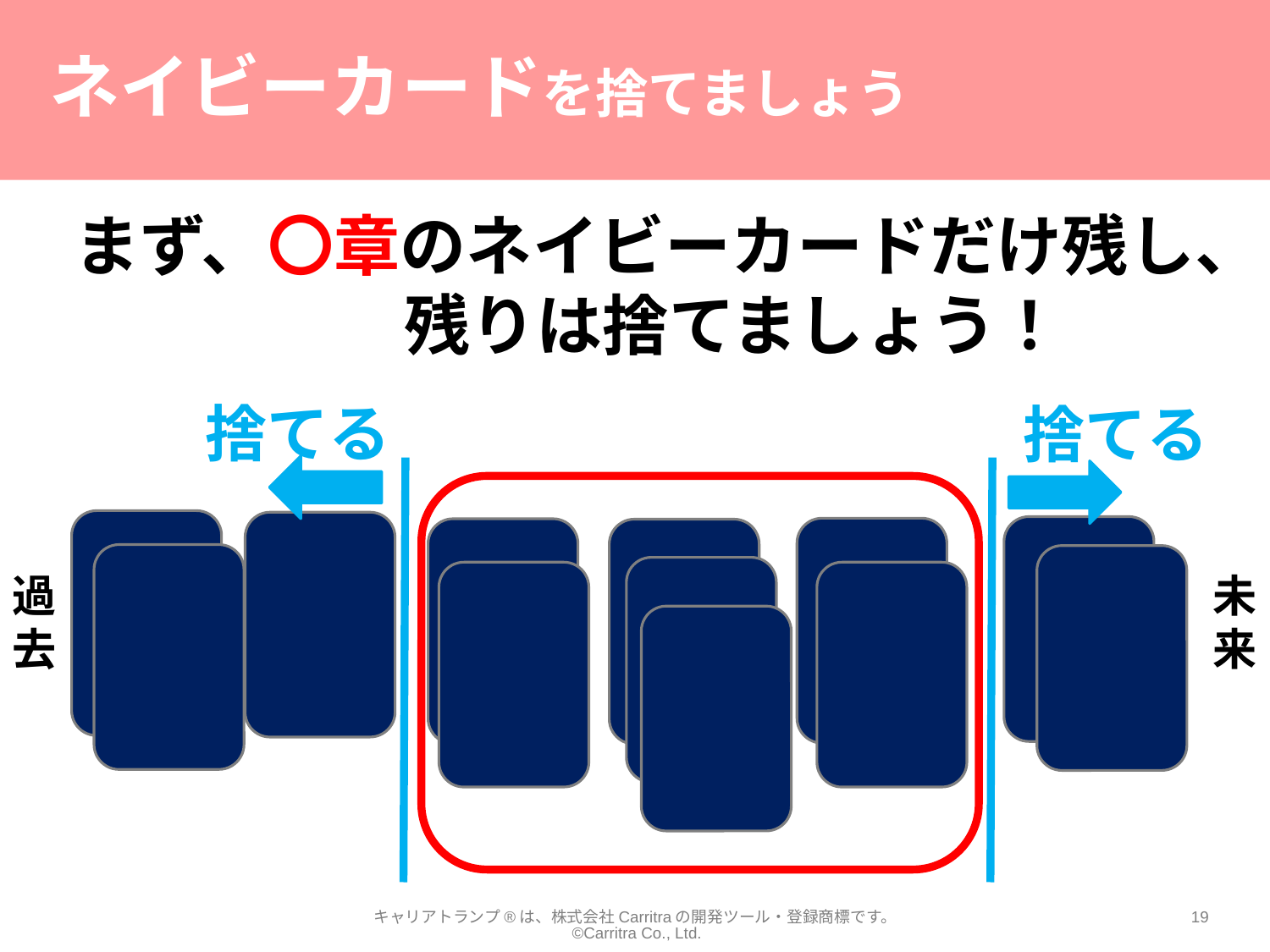

# ネイビーカードを捨てましょう
まず、〇章のネイビーカードだけ残し、
　　　残りは捨てましょう！
捨てる
捨てる

過去

未来